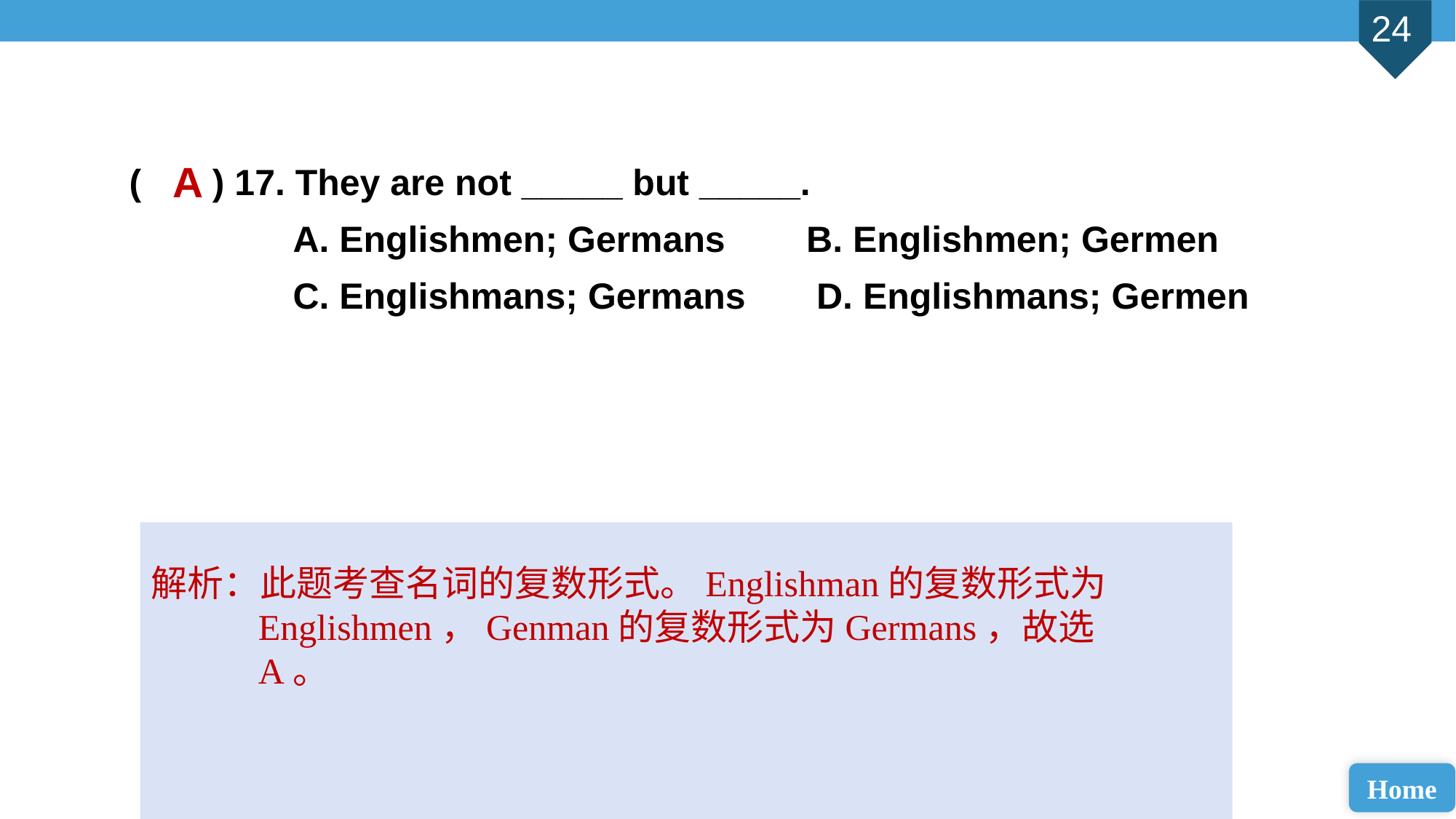

(       ) 17. They are not _____ but _____.
A. Englishmen; Germans        B. Englishmen; Germen
C. Englishmans; Germans       D. Englishmans; Germen
A

解析：此题考查名词的复数形式。Englishman的复数形式为Englishmen，Genman的复数形式为Germans，故选A。